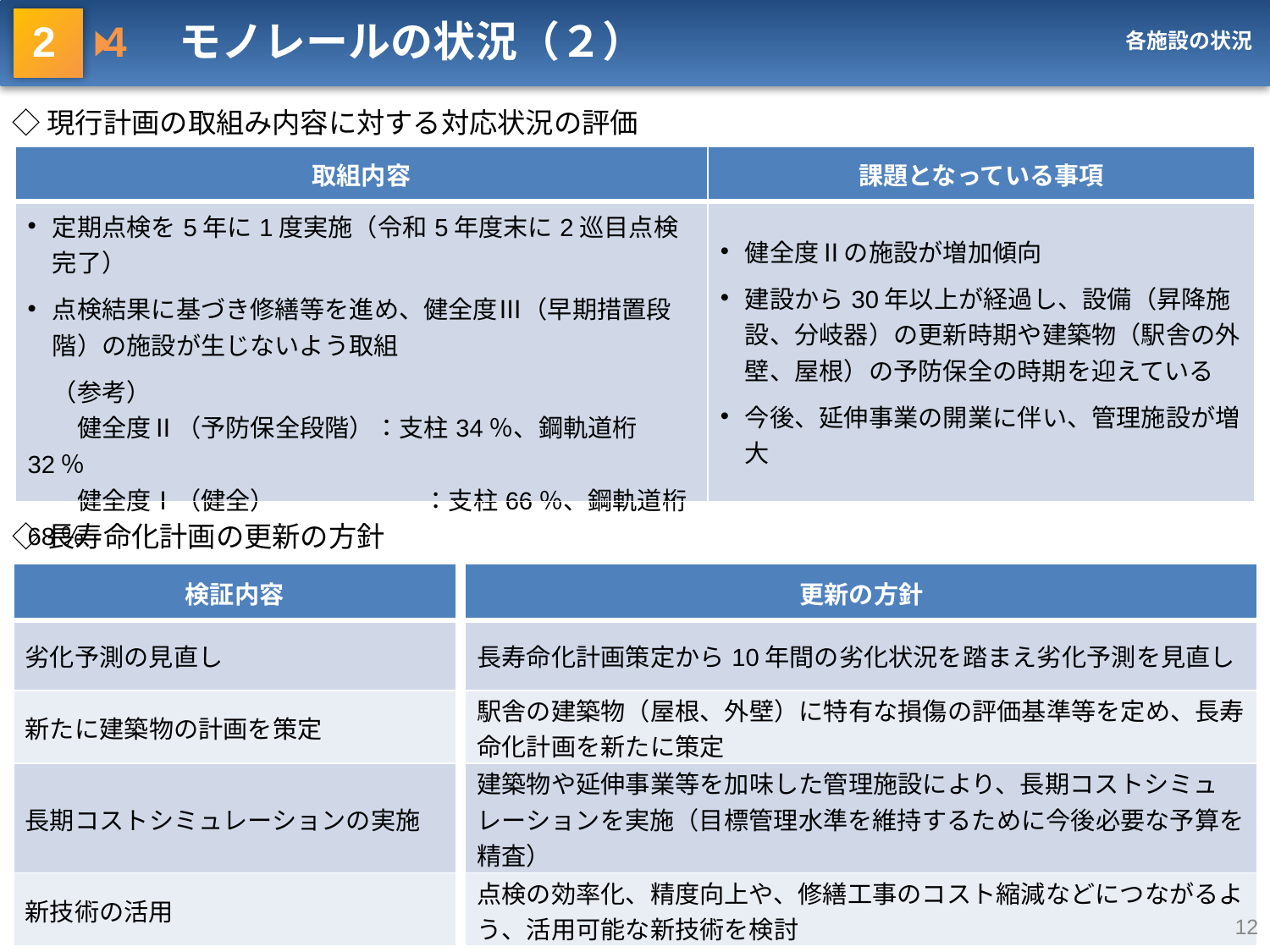

2    4　モノレールの状況（２）
各施設の状況

◇現行計画の取組み内容に対する対応状況の評価
| 取組内容 | 課題となっている事項 |
| --- | --- |
| 定期点検を5年に1度実施（令和5年度末に2巡目点検完了） 点検結果に基づき修繕等を進め、健全度Ⅲ（早期措置段階）の施設が生じないよう取組 　（参考） 　　健全度Ⅱ（予防保全段階）：支柱34％、鋼軌道桁32％ 　　健全度Ⅰ（健全）　　　　　　：支柱66％、鋼軌道桁68％ | 健全度Ⅱの施設が増加傾向 建設から30年以上が経過し、設備（昇降施設、分岐器）の更新時期や建築物（駅舎の外壁、屋根）の予防保全の時期を迎えている 今後、延伸事業の開業に伴い、管理施設が増大 |
◇長寿命化計画の更新の方針
| 検証内容 |  | 更新の方針 |
| --- | --- | --- |
| 劣化予測の見直し |  | 長寿命化計画策定から10年間の劣化状況を踏まえ劣化予測を見直し |
| 新たに建築物の計画を策定 |  | 駅舎の建築物（屋根、外壁）に特有な損傷の評価基準等を定め、長寿命化計画を新たに策定 |
| 長期コストシミュレーションの実施 |  | 建築物や延伸事業等を加味した管理施設により、長期コストシミュレーションを実施（目標管理水準を維持するために今後必要な予算を精査） |
| 新技術の活用 |  | 点検の効率化、精度向上や、修繕工事のコスト縮減などにつながるよう、活用可能な新技術を検討 |
12